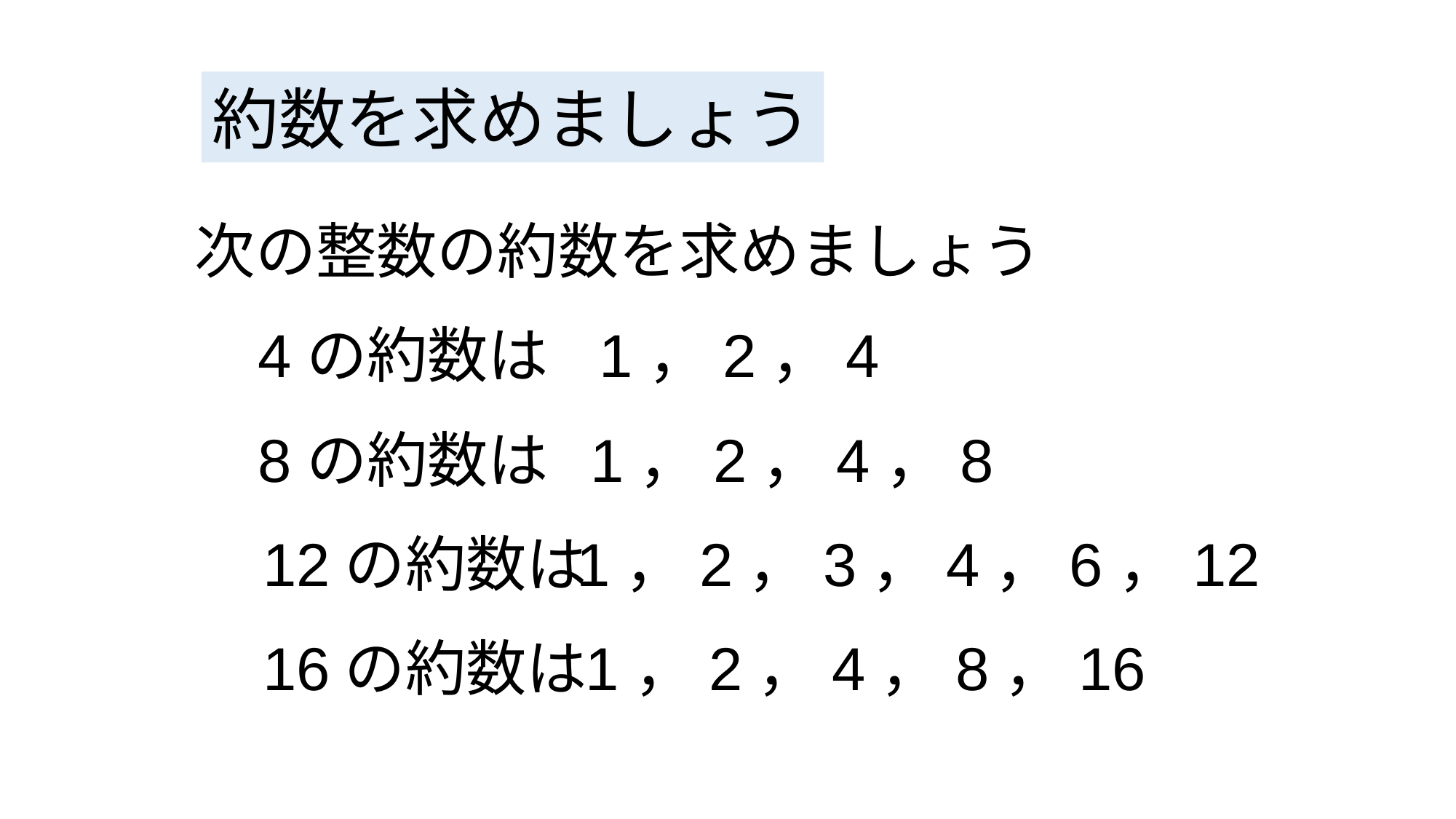

約数を求めましょう
次の整数の約数を求めましょう
4の約数は
1，2，4
8の約数は
1，2，4，8
12の約数は
1，2，3，4，6，12
16の約数は
1，2，4，8，16